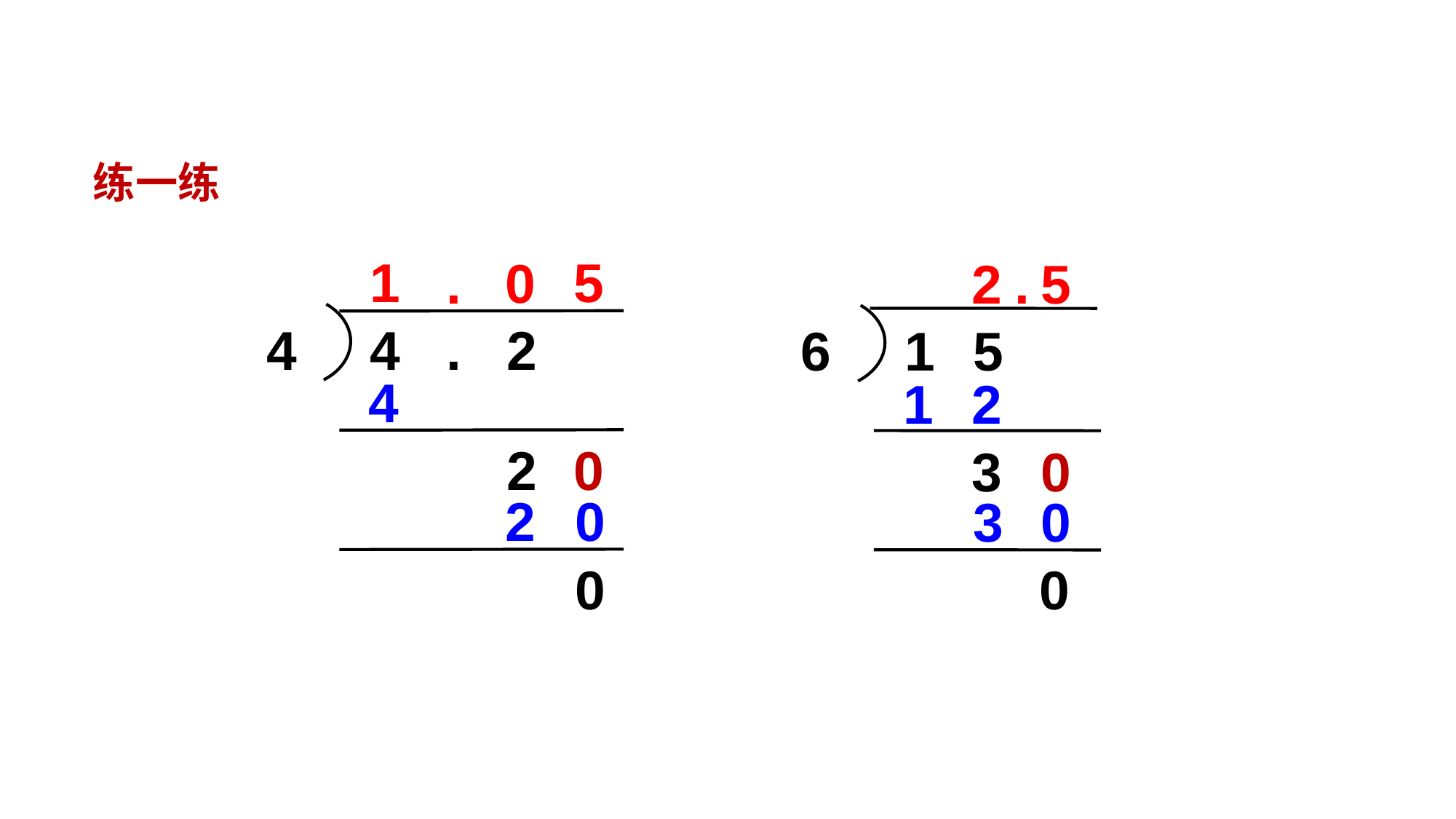

练一练
5
1
0
.
2
.
5

6
1
5
4
4
.
2
4
1
2
2
0
3
0
2
0
3
0
0
0